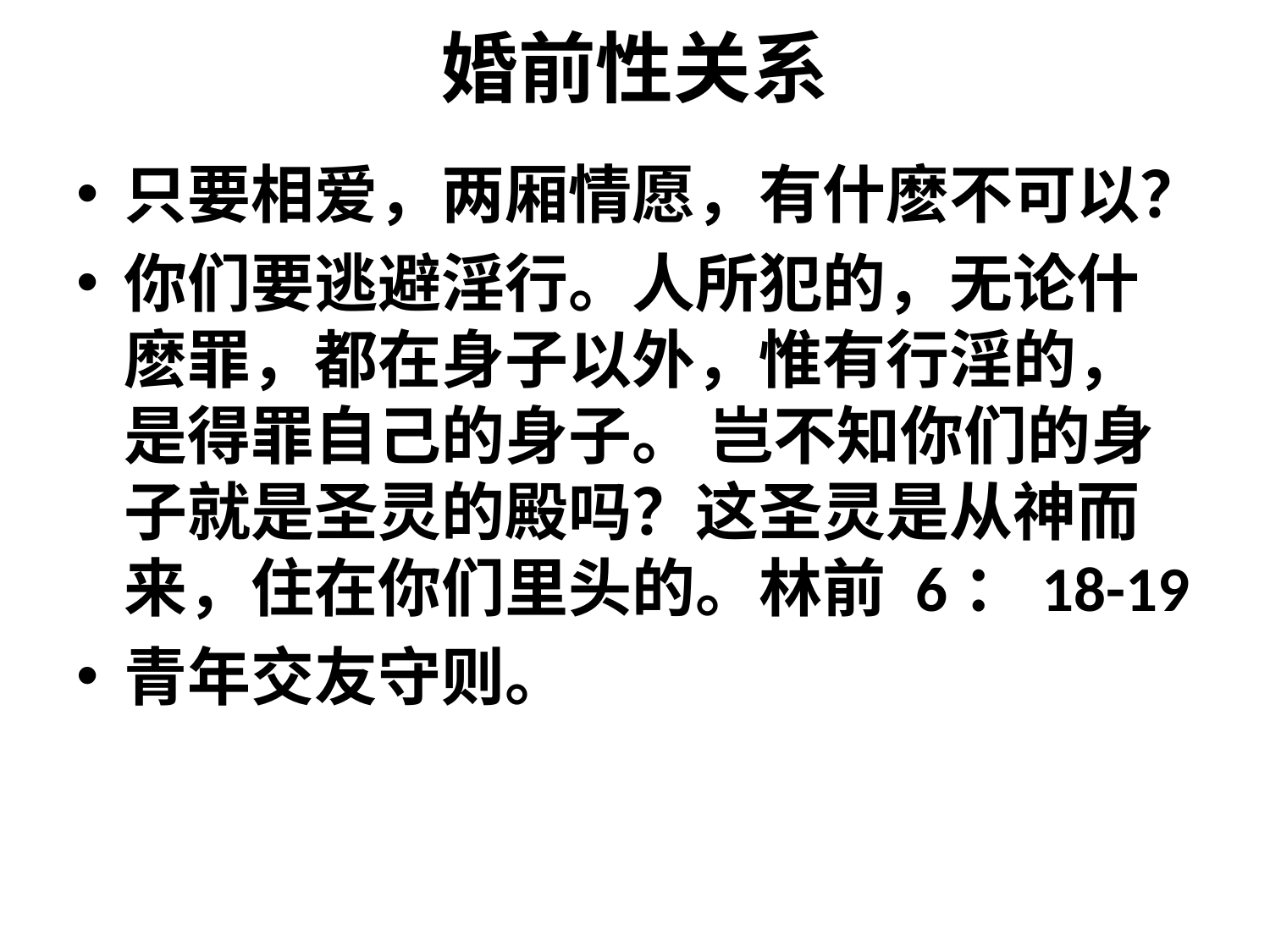

# 婚前性关系
只要相爱，两厢情愿，有什麽不可以？
你们要逃避淫行。人所犯的，无论什麽罪，都在身子以外，惟有行淫的，是得罪自己的身子。 岂不知你们的身子就是圣灵的殿吗？这圣灵是从神而来，住在你们里头的。林前 6：18-19
青年交友守则。